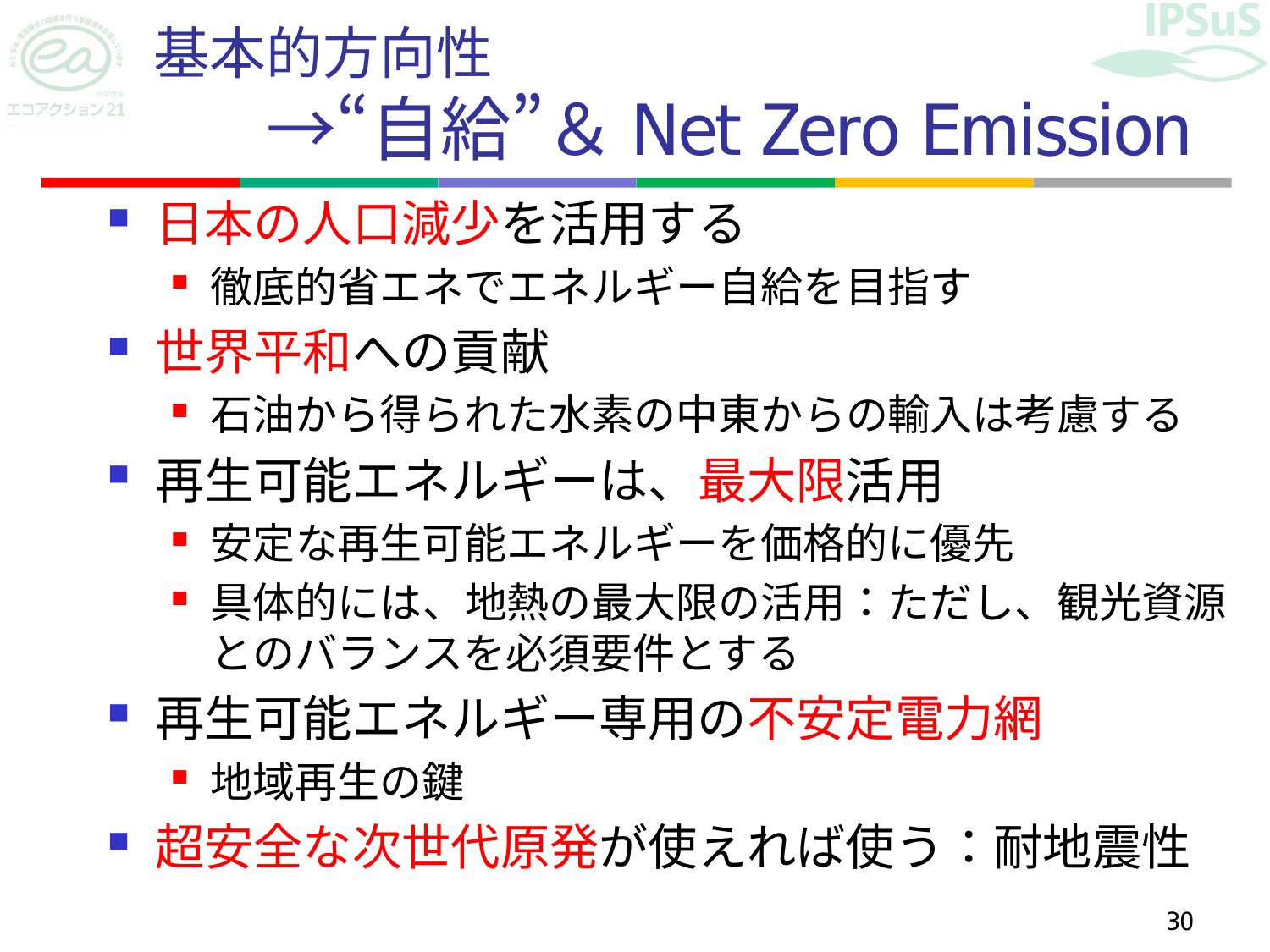

# 基本的方向性 　　→“自給”＆Net Zero Emission

日本の人口減少を活用する
徹底的省エネでエネルギー自給を目指す
世界平和への貢献
石油から得られた水素の中東からの輸入は考慮する
再生可能エネルギーは、最大限活用
安定な再生可能エネルギーを価格的に優先
具体的には、地熱の最大限の活用：ただし、観光資源とのバランスを必須要件とする
再生可能エネルギー専用の不安定電力網
地域再生の鍵
超安全な次世代原発が使えれば使う：耐地震性
30